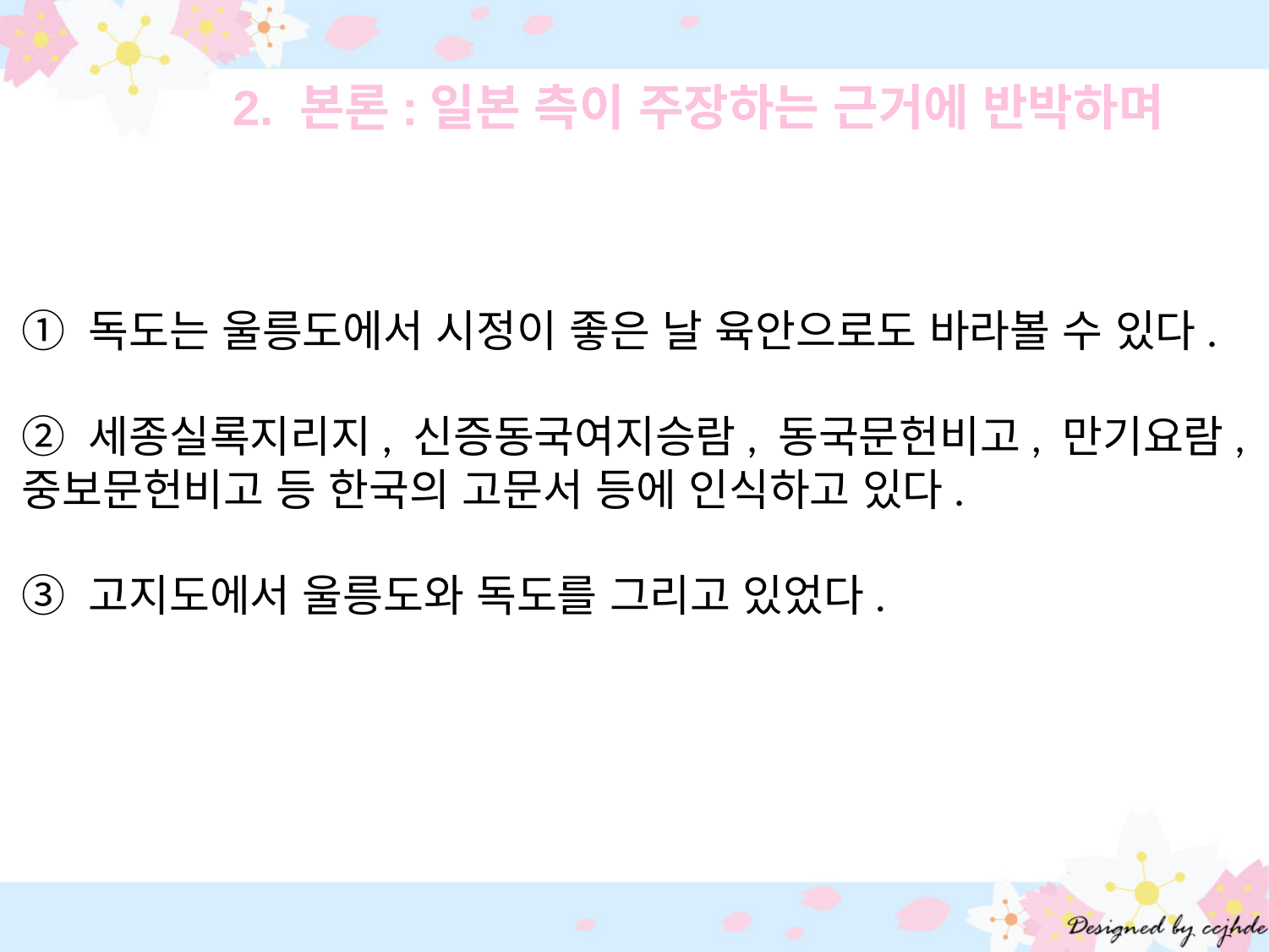

2. 본론:일본 측이 주장하는 근거에 반박하며
① 독도는 울릉도에서 시정이 좋은 날 육안으로도 바라볼 수 있다.

② 세종실록지리지, 신증동국여지승람, 동국문헌비고, 만기요람, 중보문헌비고 등 한국의 고문서 등에 인식하고 있다.

③ 고지도에서 울릉도와 독도를 그리고 있었다.